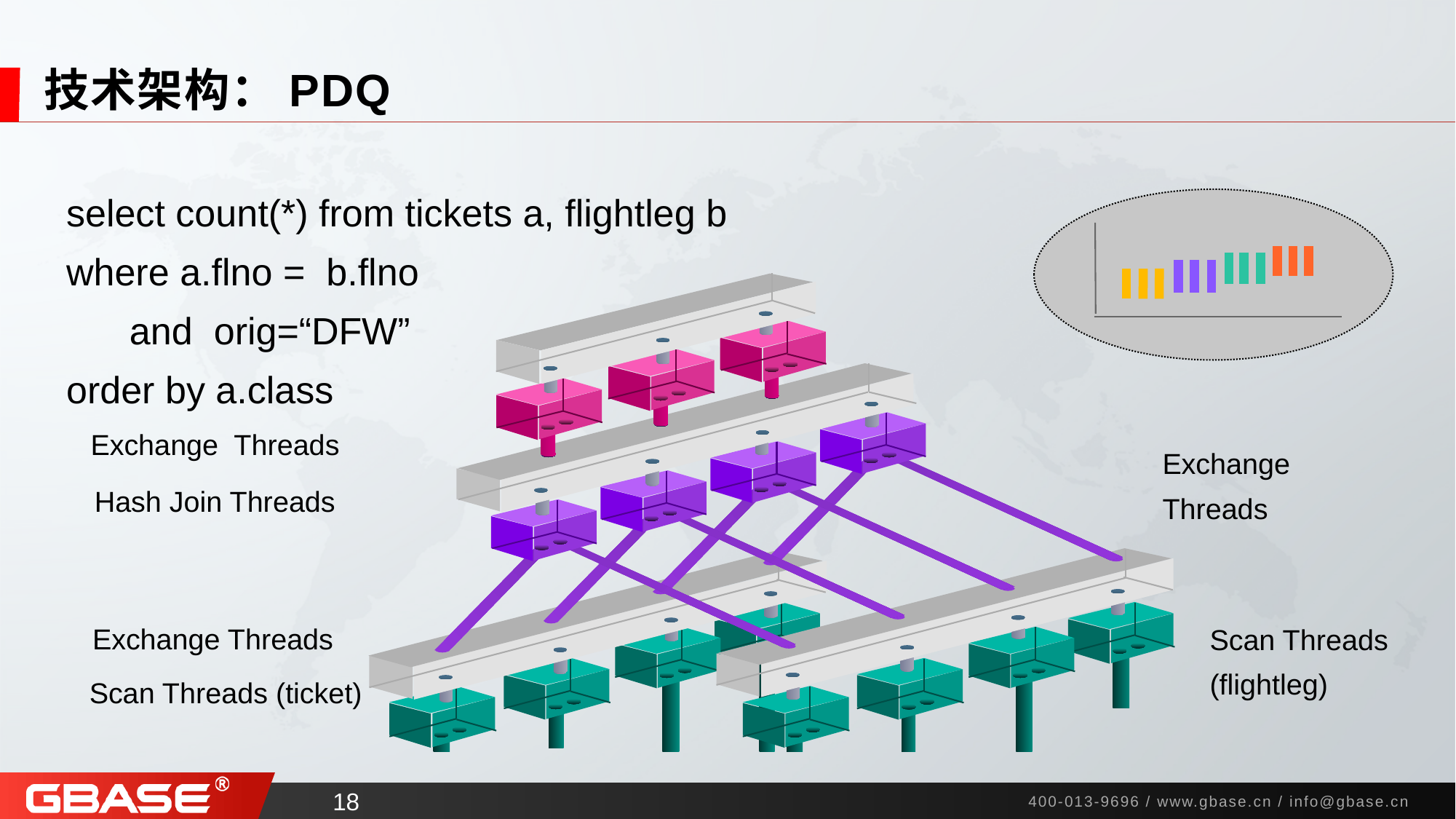

技术架构：PDQ
select count(*) from tickets a, flightleg b
where a.flno =  b.flno
      and  orig=“DFW”
order by a.class

Exchange  Threads

Exchange Threads

Hash Join Threads

Exchange Threads
Scan Threads (flightleg)

Scan Threads (ticket)